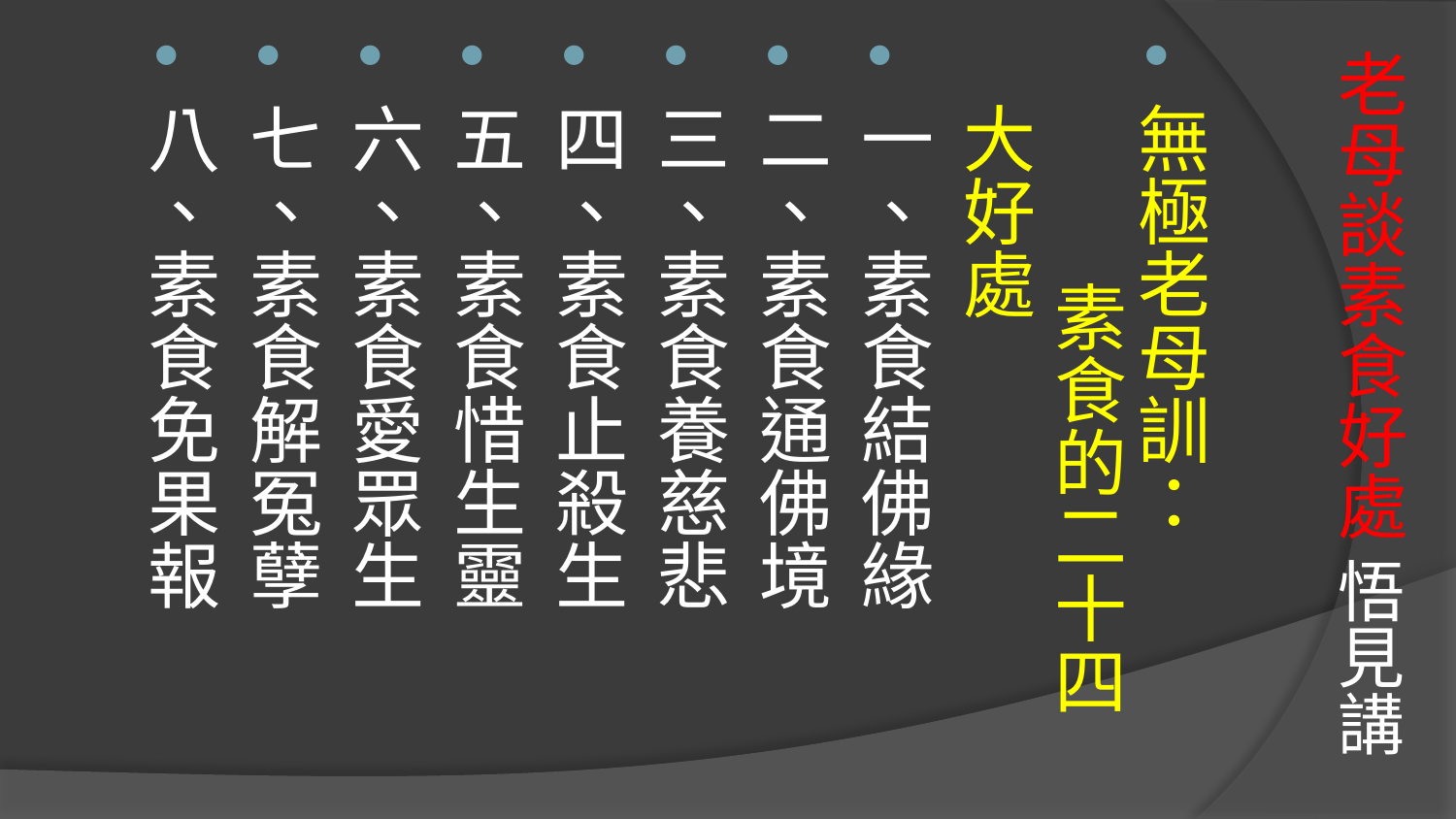

# 老母談素食好處 悟見講
無極老母訓：                           素食的二十四大好處
一、素食結佛緣
二、素食通佛境
三、素食養慈悲
四、素食止殺生
五、素食惜生靈
六、素食愛眾生
七、素食解冤孽
八、素食免果報